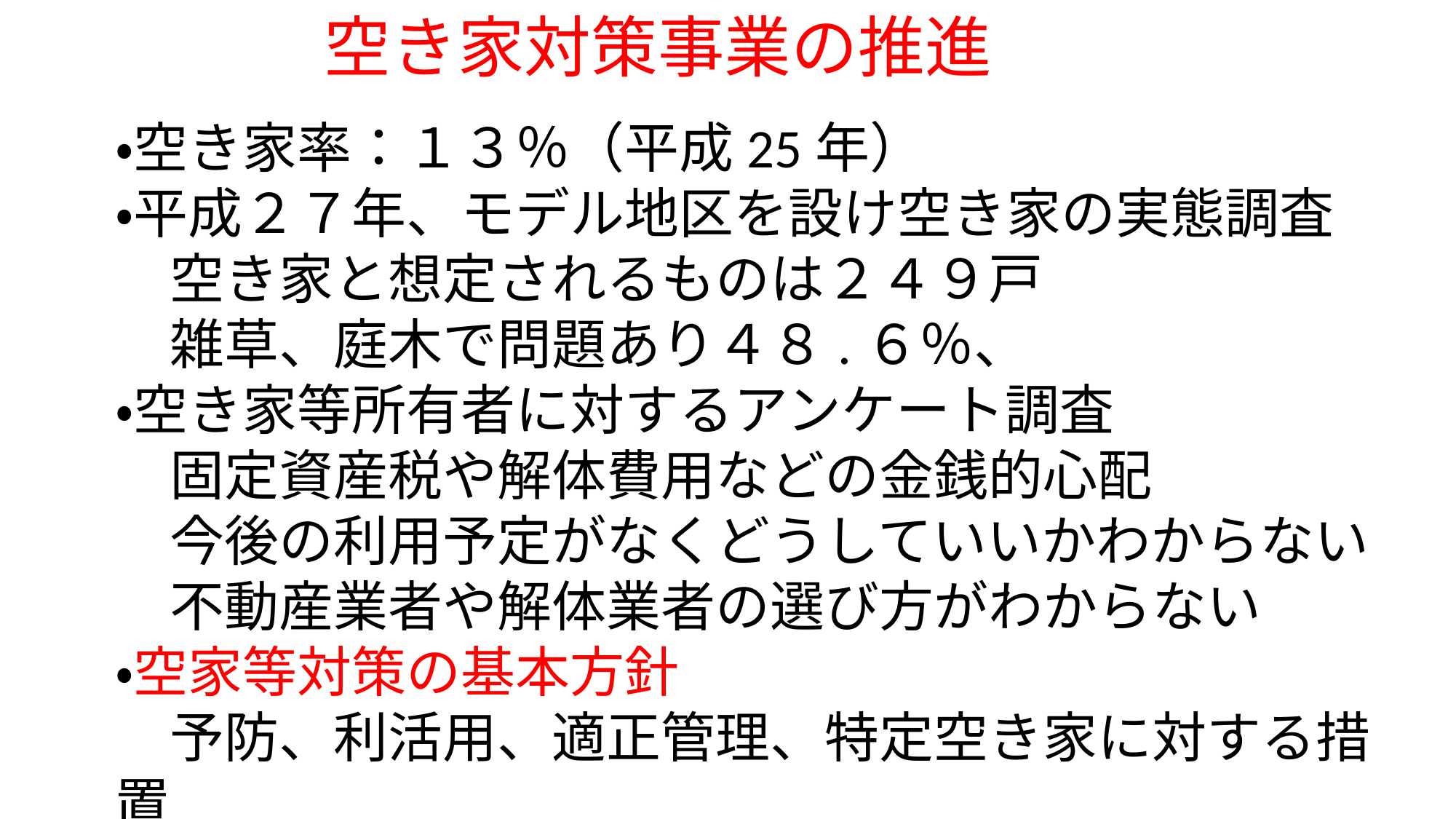

空き家対策事業の推進
・空き家率：１３％（平成25年）
・平成２７年、モデル地区を設け空き家の実態調査
　空き家と想定されるものは２４９戸
　雑草、庭木で問題あり４８.６％、
・空き家等所有者に対するアンケート調査
　固定資産税や解体費用などの金銭的心配
　今後の利用予定がなくどうしていいかわからない
　不動産業者や解体業者の選び方がわからない
・空家等対策の基本方針
　予防、利活用、適正管理、特定空き家に対する措置